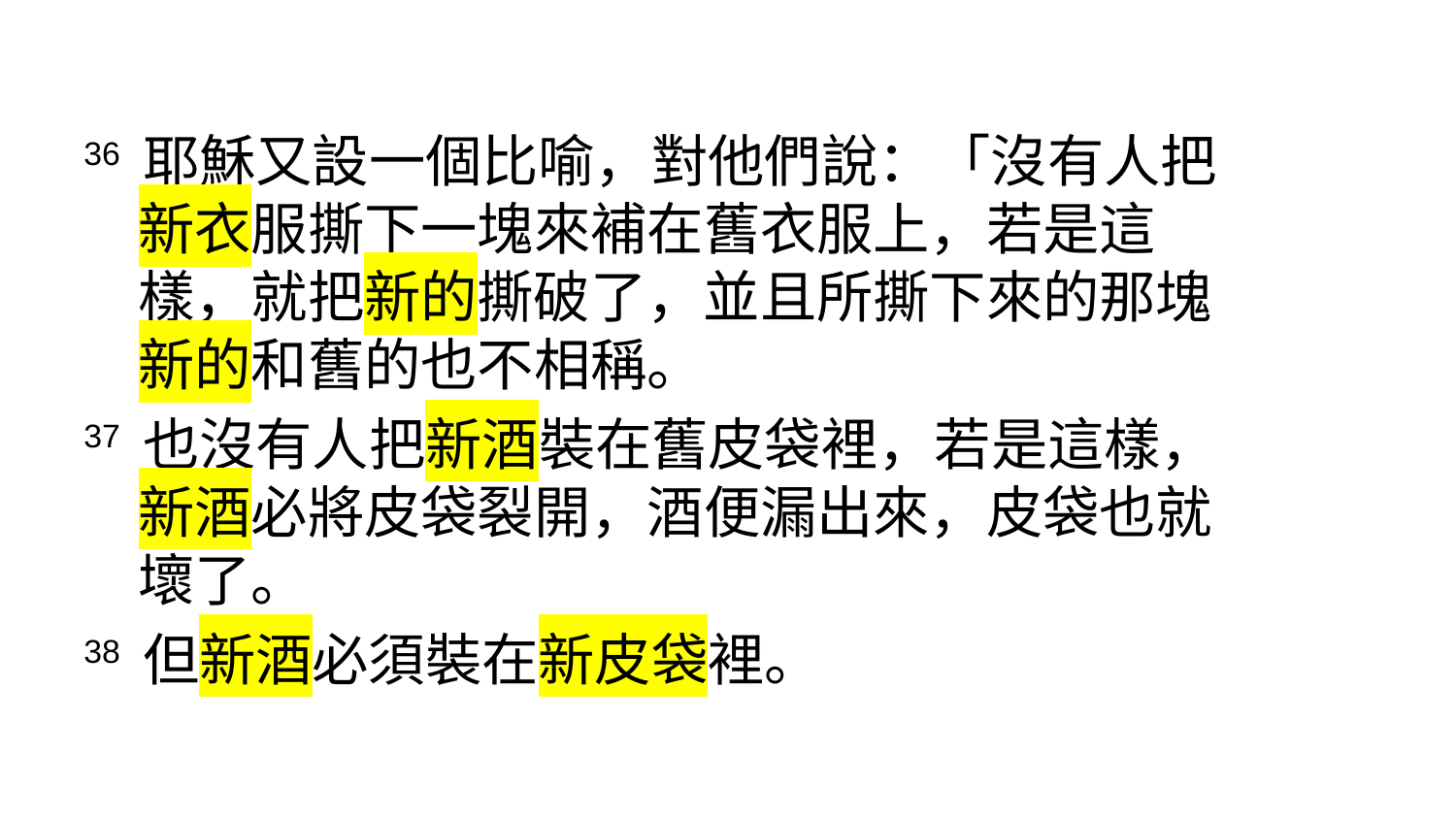

#
36 耶穌又設一個比喻，對他們說：「沒有人把新衣服撕下一塊來補在舊衣服上，若是這樣，就把新的撕破了，並且所撕下來的那塊新的和舊的也不相稱。
37 也沒有人把新酒裝在舊皮袋裡，若是這樣，新酒必將皮袋裂開，酒便漏出來，皮袋也就壞了。
38 但新酒必須裝在新皮袋裡。